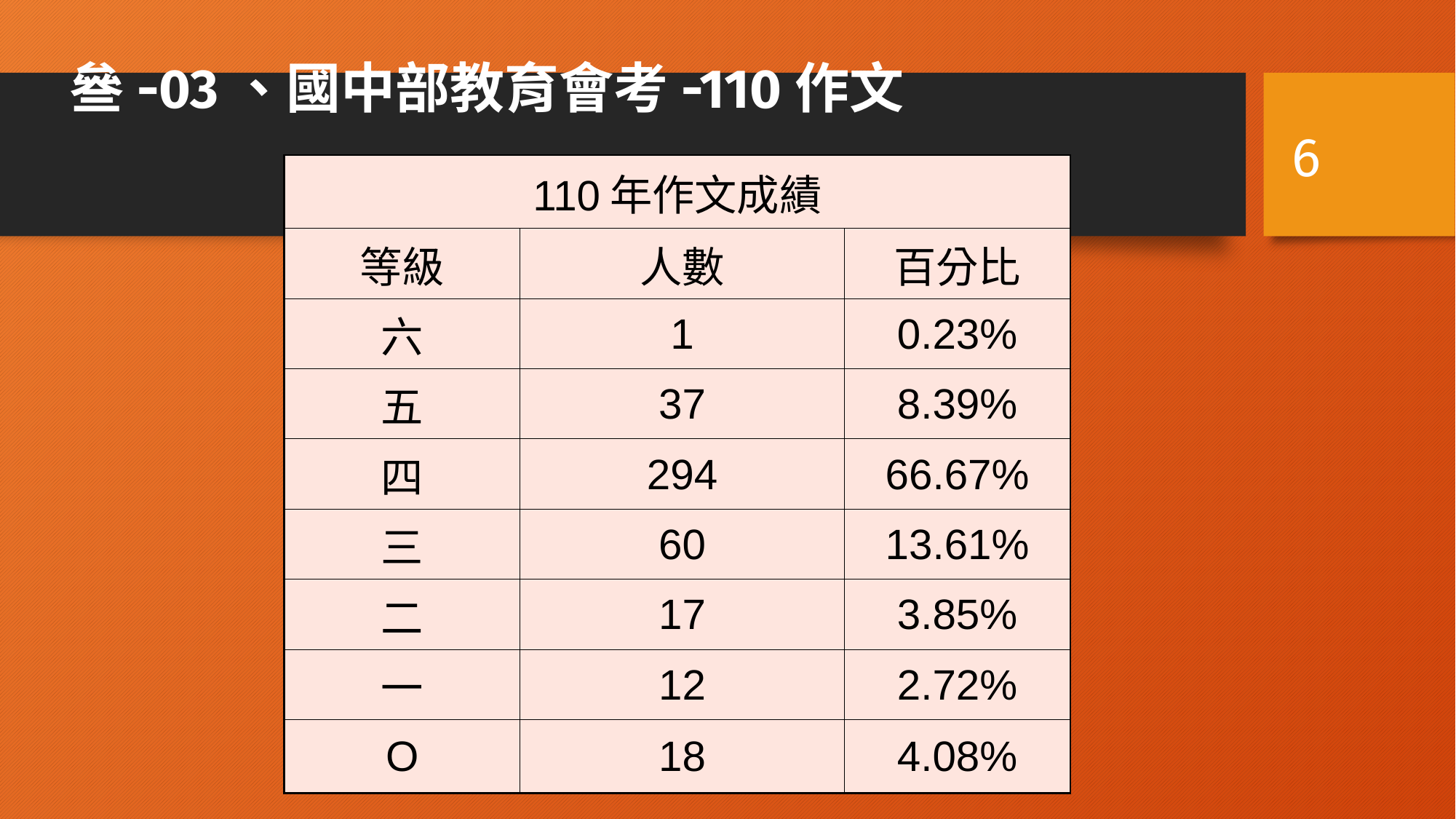

# 叄-03、國中部教育會考-110作文
6
| 110年作文成績 |  |  |
| --- | --- | --- |
| 等級 | 人數 | 百分比 |
| 六 | 1 | 0.23% |
| 五 | 37 | 8.39% |
| 四 | 294 | 66.67% |
| 三 | 60 | 13.61% |
| 二 | 17 | 3.85% |
| 一 | 12 | 2.72% |
| O | 18 | 4.08% |